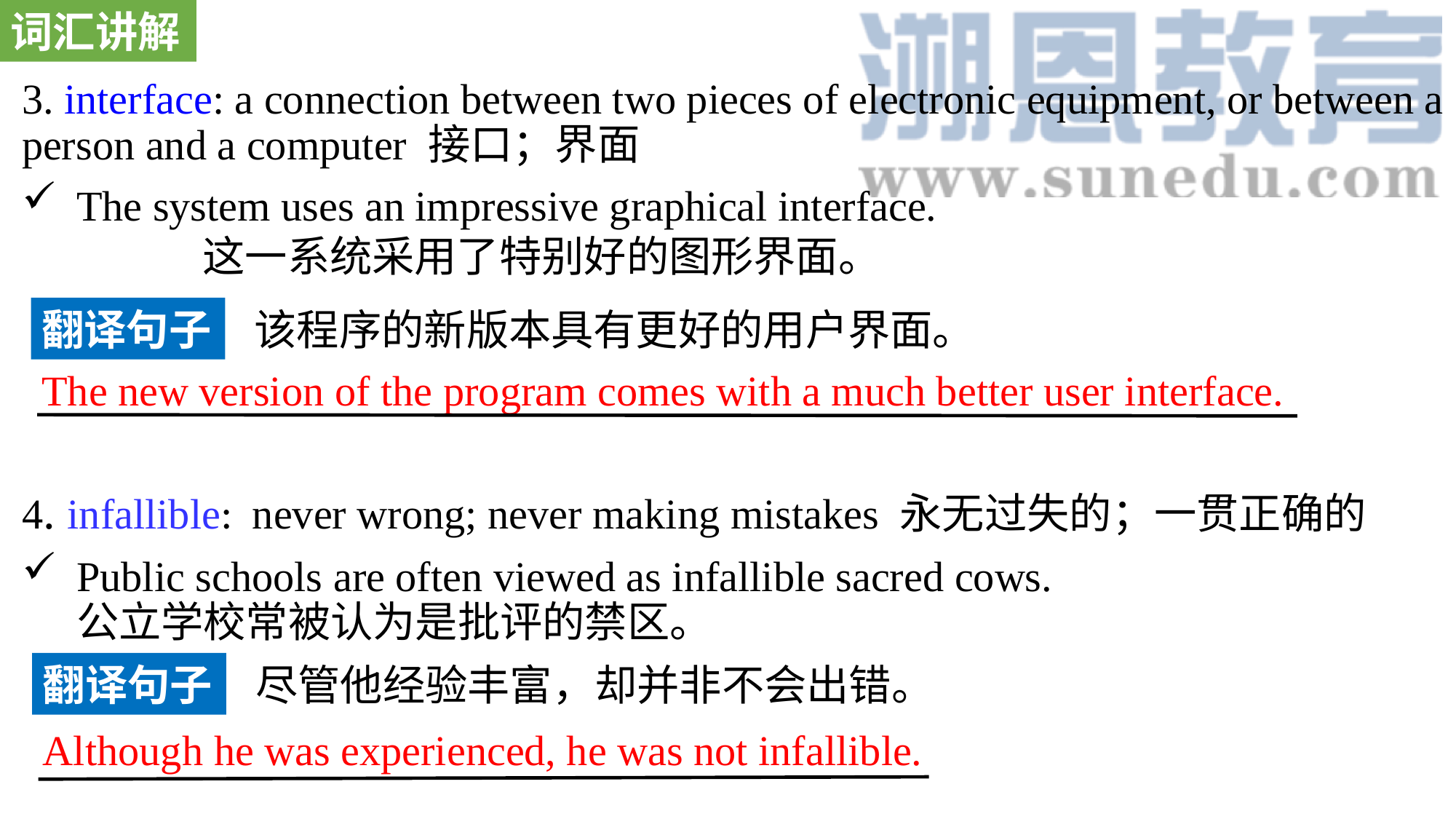

词汇讲解
3. interface: a connection between two pieces of electronic equipment, or between a person and a computer 接口；界面
The system uses an impressive graphical interface.                                                            这一系统采用了特别好的图形界面。

4. infallible:  never wrong; never making mistakes 永无过失的；一贯正确的
Public schools are often viewed as infallible sacred cows.                                      公立学校常被认为是批评的禁区。
翻译句子
该程序的新版本具有更好的用户界面。
The new version of the program comes with a much better user interface.
翻译句子
尽管他经验丰富，却并非不会出错。
Although he was experienced, he was not infallible.